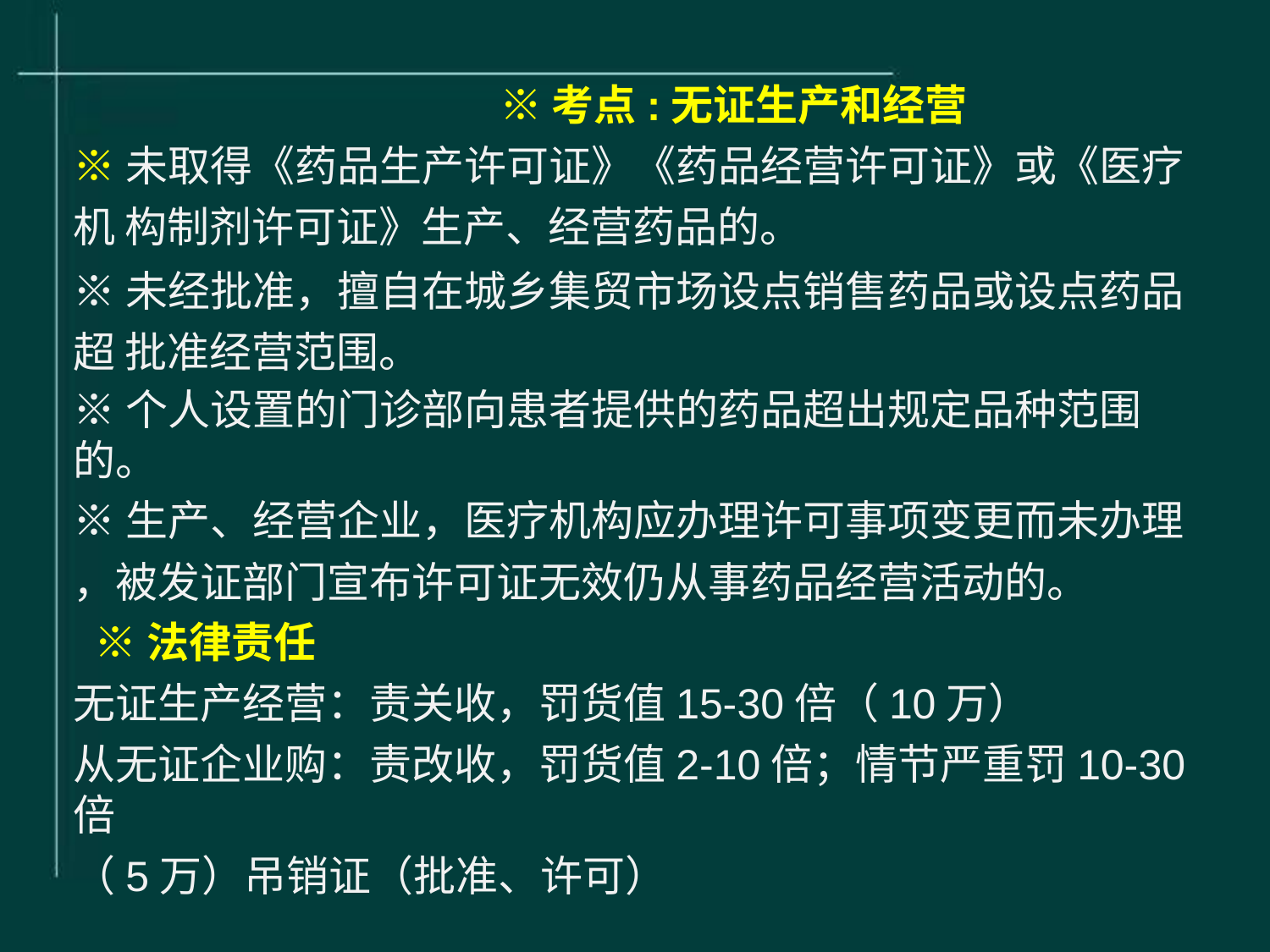

※考点:无证生产和经营
※未取得《药品生产许可证》《药品经营许可证》或《医疗机 构制剂许可证》生产、经营药品的。
※未经批准，擅自在城乡集贸市场设点销售药品或设点药品超 批准经营范围。
※个人设置的门诊部向患者提供的药品超出规定品种范围的。
※生产、经营企业，医疗机构应办理许可事项变更而未办理
，被发证部门宣布许可证无效仍从事药品经营活动的。
※法律责任
无证生产经营：责关收，罚货值15-30倍（10万）
从无证企业购：责改收，罚货值2-10倍；情节严重罚10-30倍
（5万）吊销证（批准、许可）